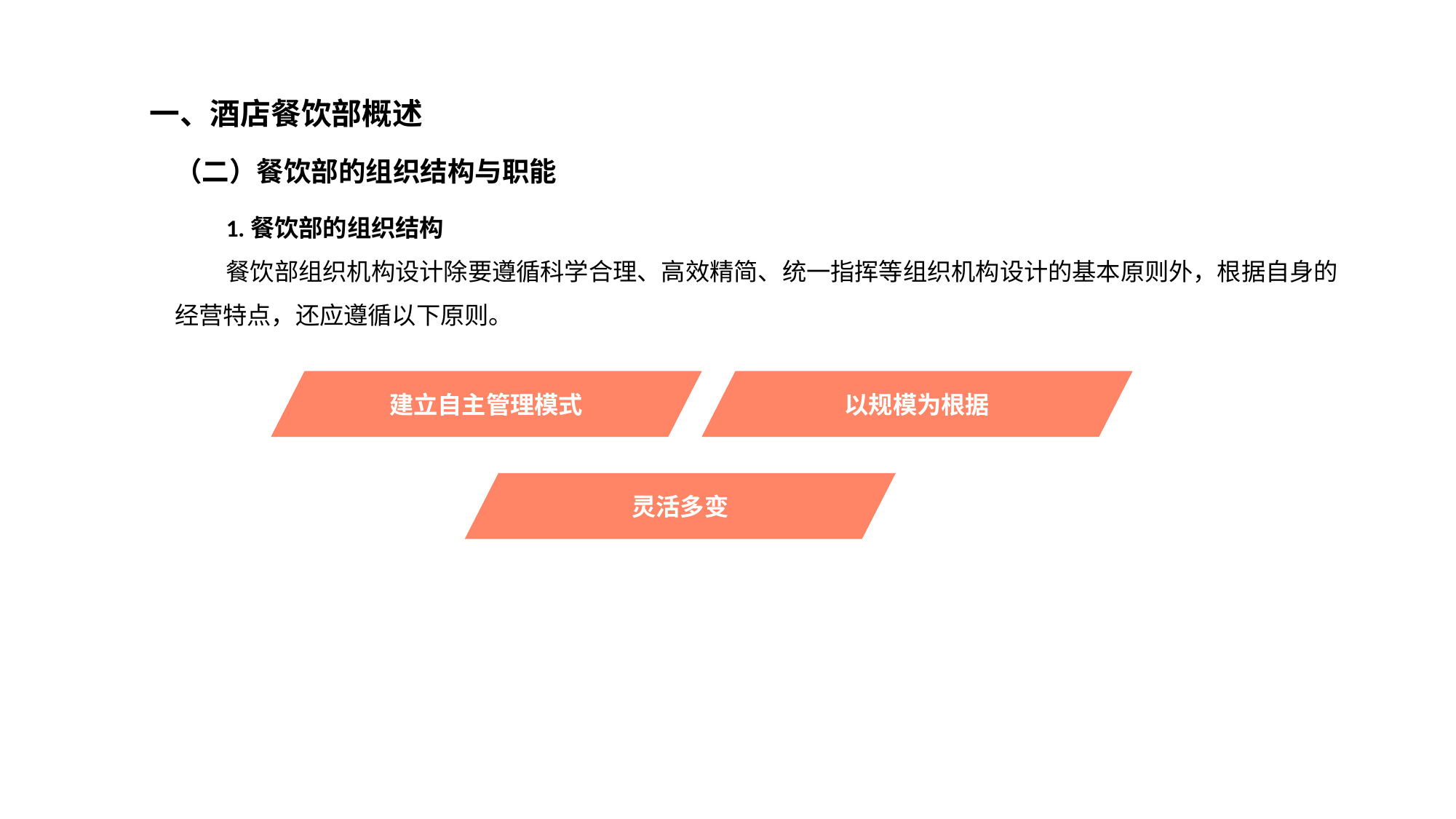

第三节    酒店餐饮部运营管理
一、酒店餐饮部概述
（二）餐饮部的组织结构与职能
1.餐饮部的组织结构
餐饮部组织机构设计除要遵循科学合理、高效精简、统一指挥等组织机构设计的基本原则外，根据自身的经营特点，还应遵循以下原则。

建立自主管理模式
灵活多变
以规模为根据